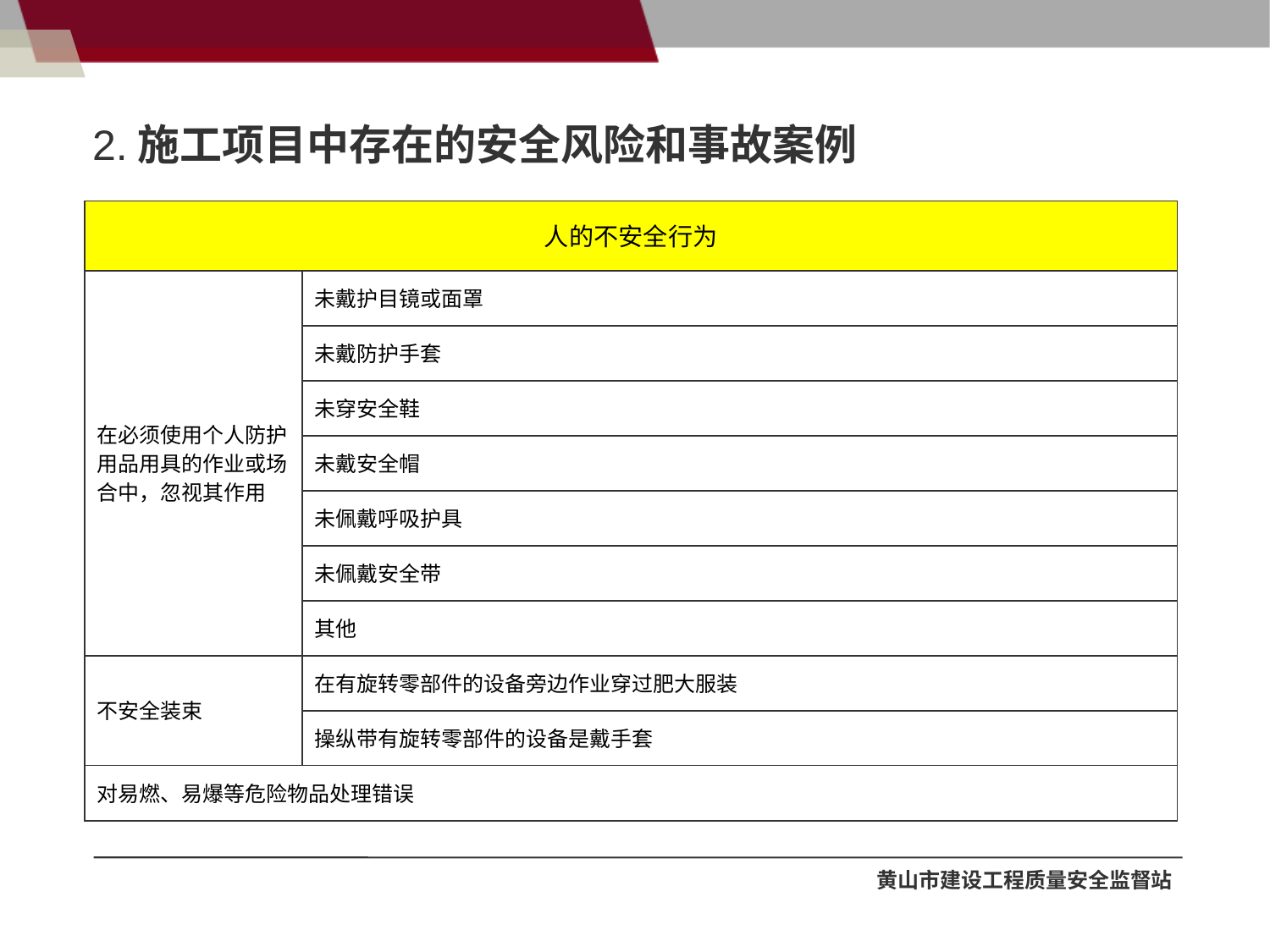

# 2.施工项目中存在的安全风险和事故案例
| 人的不安全行为 |  |
| --- | --- |
| 在必须使用个人防护用品用具的作业或场合中，忽视其作用 | 未戴护目镜或面罩 |
|  | 未戴防护手套 |
|  | 未穿安全鞋 |
|  | 未戴安全帽 |
|  | 未佩戴呼吸护具 |
|  | 未佩戴安全带 |
|  | 其他 |
| 不安全装束 | 在有旋转零部件的设备旁边作业穿过肥大服装 |
|  | 操纵带有旋转零部件的设备是戴手套 |
| 对易燃、易爆等危险物品处理错误 |  |